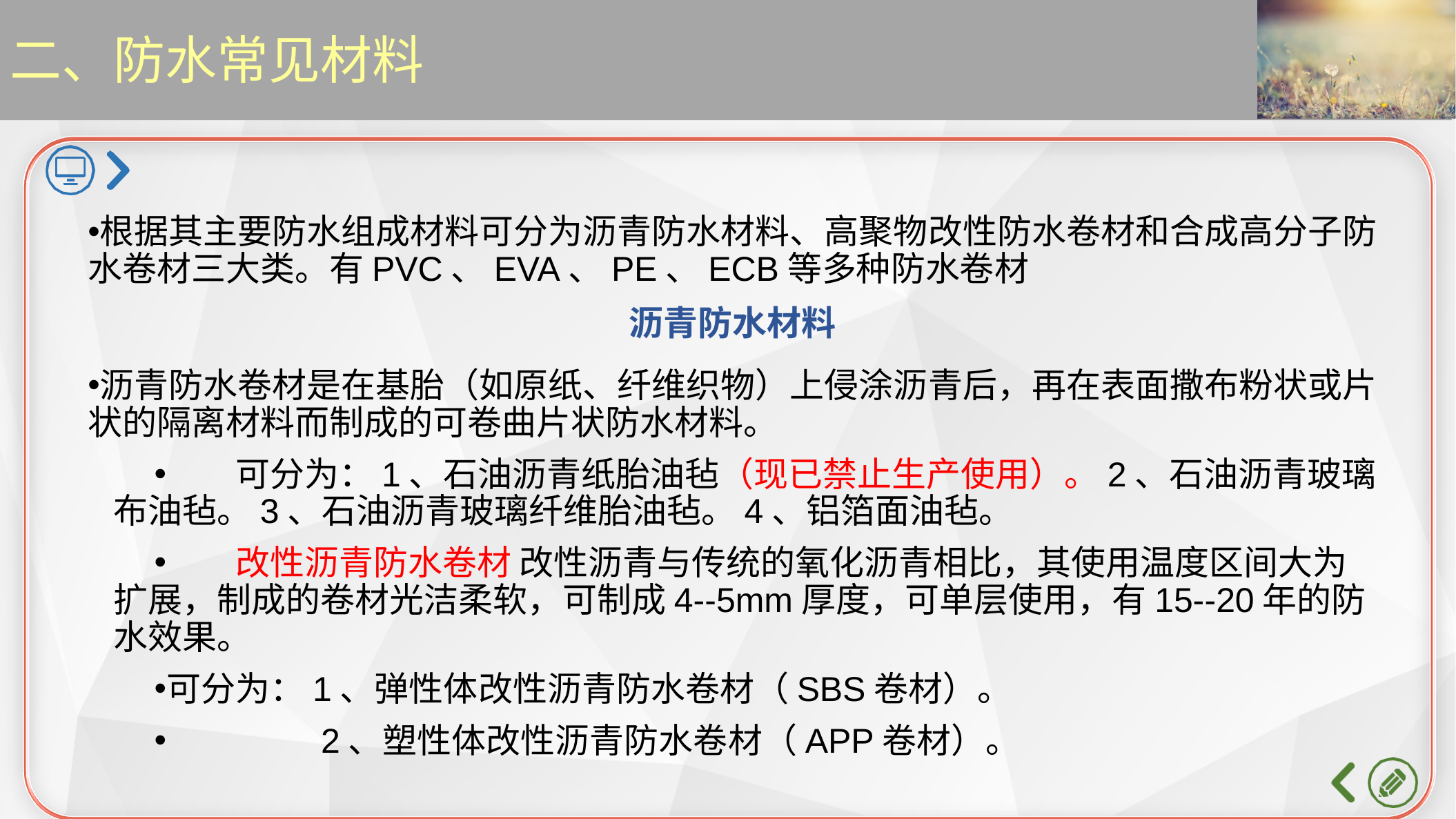

二、防水常见材料
根据其主要防水组成材料可分为沥青防水材料、高聚物改性防水卷材和合成高分子防水卷材三大类。有PVC、EVA、PE、ECB等多种防水卷材
沥青防水材料
沥青防水卷材是在基胎（如原纸、纤维织物）上侵涂沥青后，再在表面撒布粉状或片状的隔离材料而制成的可卷曲片状防水材料。
　　可分为：1、石油沥青纸胎油毡（现已禁止生产使用）。2、石油沥青玻璃布油毡。3、石油沥青玻璃纤维胎油毡。4、铝箔面油毡。
　　改性沥青防水卷材 改性沥青与传统的氧化沥青相比，其使用温度区间大为扩展，制成的卷材光洁柔软，可制成4--5mm厚度，可单层使用，有15--20年的防水效果。
可分为：1、弹性体改性沥青防水卷材（SBS卷材）。
                2、塑性体改性沥青防水卷材（APP卷材）。